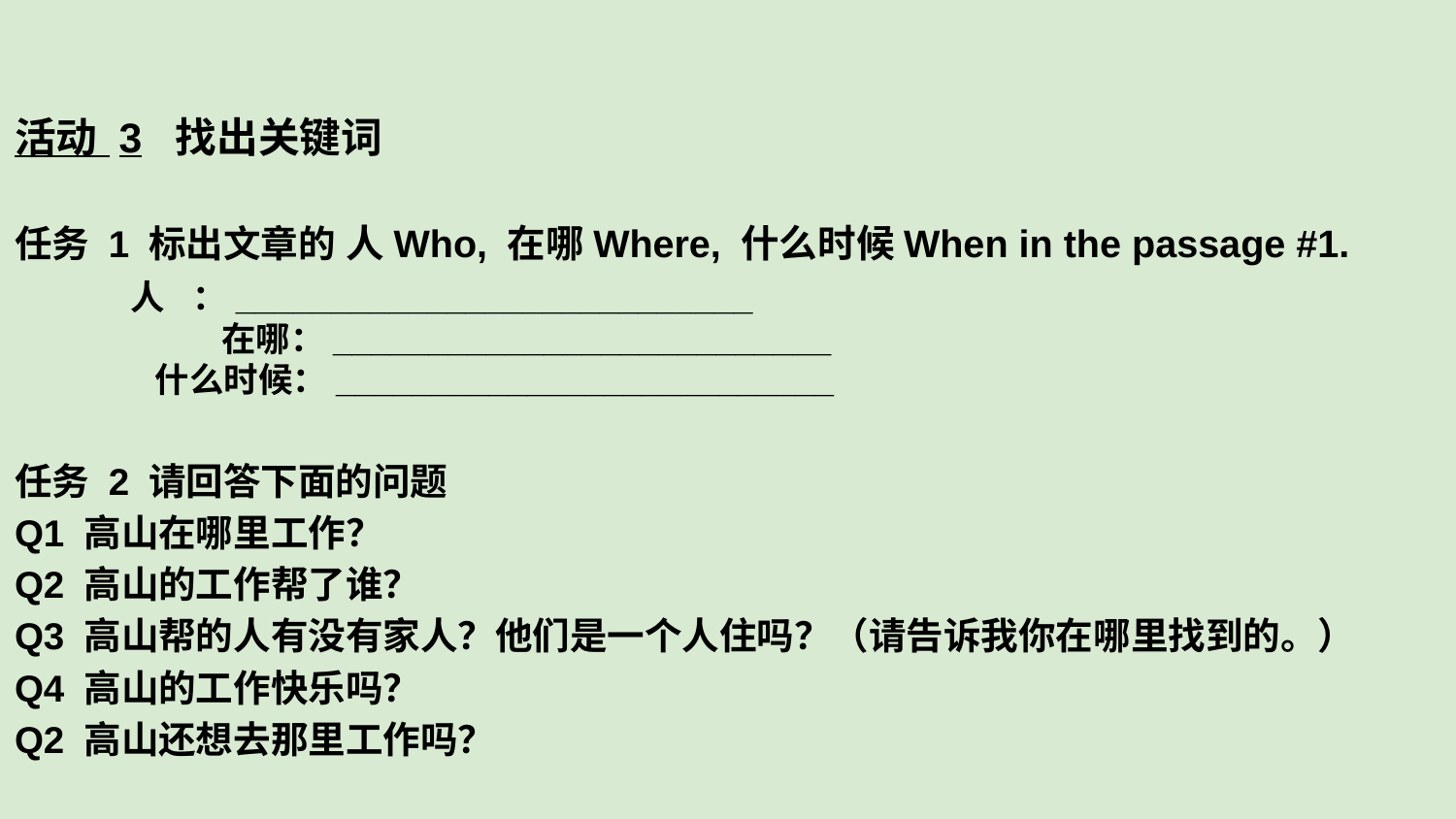

# 活动 3  找出关键词

任务 1 标出文章的 人Who, 在哪Where, 什么时候When in the passage #1.
               人   ：___________________________
                     在哪：__________________________
              什么时候：__________________________

任务 2 请回答下面的问题
Q1 高山在哪里工作？
Q2 高山的工作帮了谁？
Q3 高山帮的人有没有家人？他们是一个人住吗？（请告诉我你在哪里找到的。）
Q4 高山的工作快乐吗？
Q2 高山还想去那里工作吗？